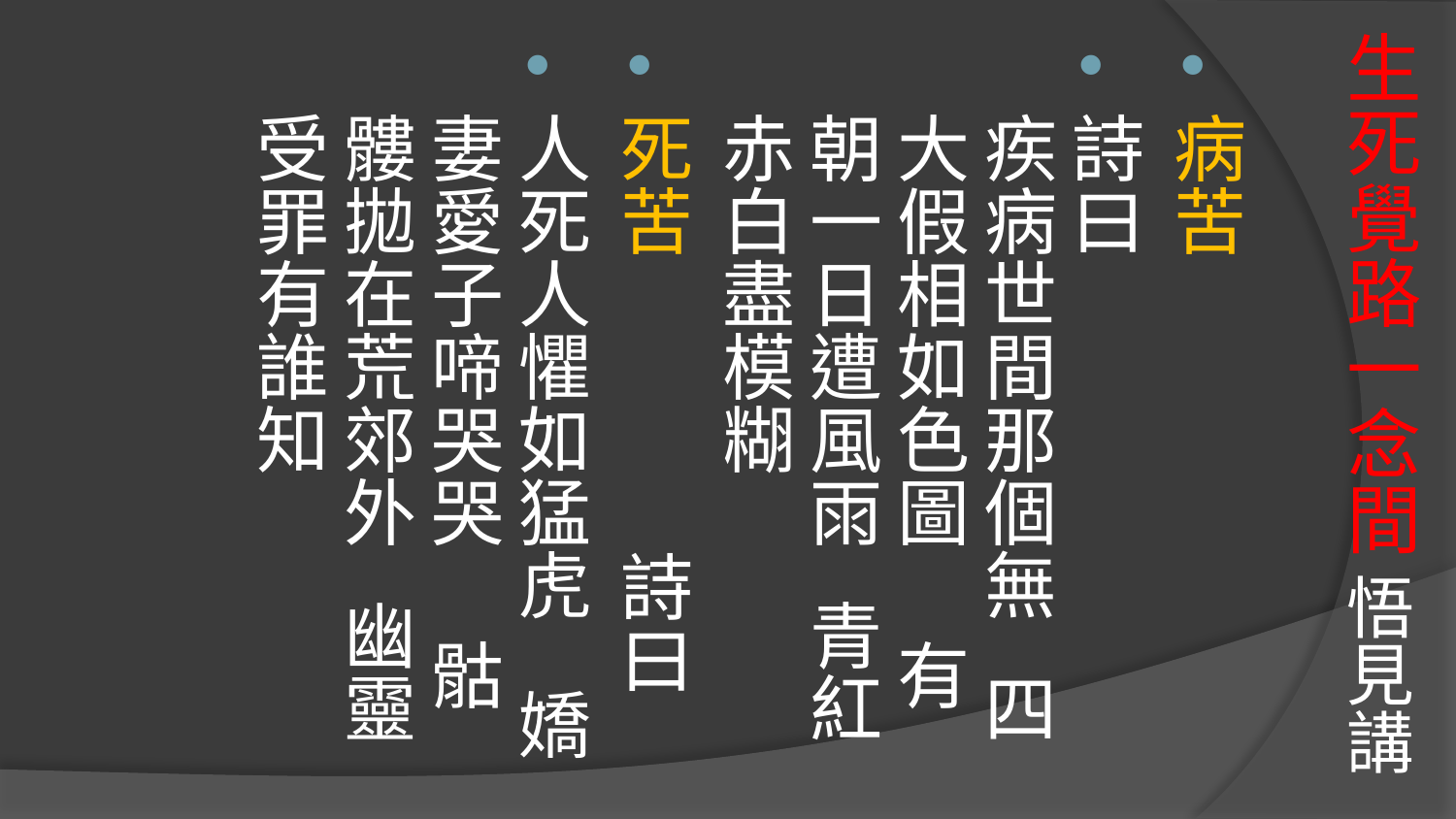

# 生死覺路一念間 悟見講
病苦
詩曰                            疾病世間那個無   四大假相如色圖　 有朝一日遭風雨   青紅赤白盡模糊
死苦                  詩曰
人死人懼如猛虎    嬌妻愛子啼哭哭　 骷髏拋在荒郊外   幽靈受罪有誰知